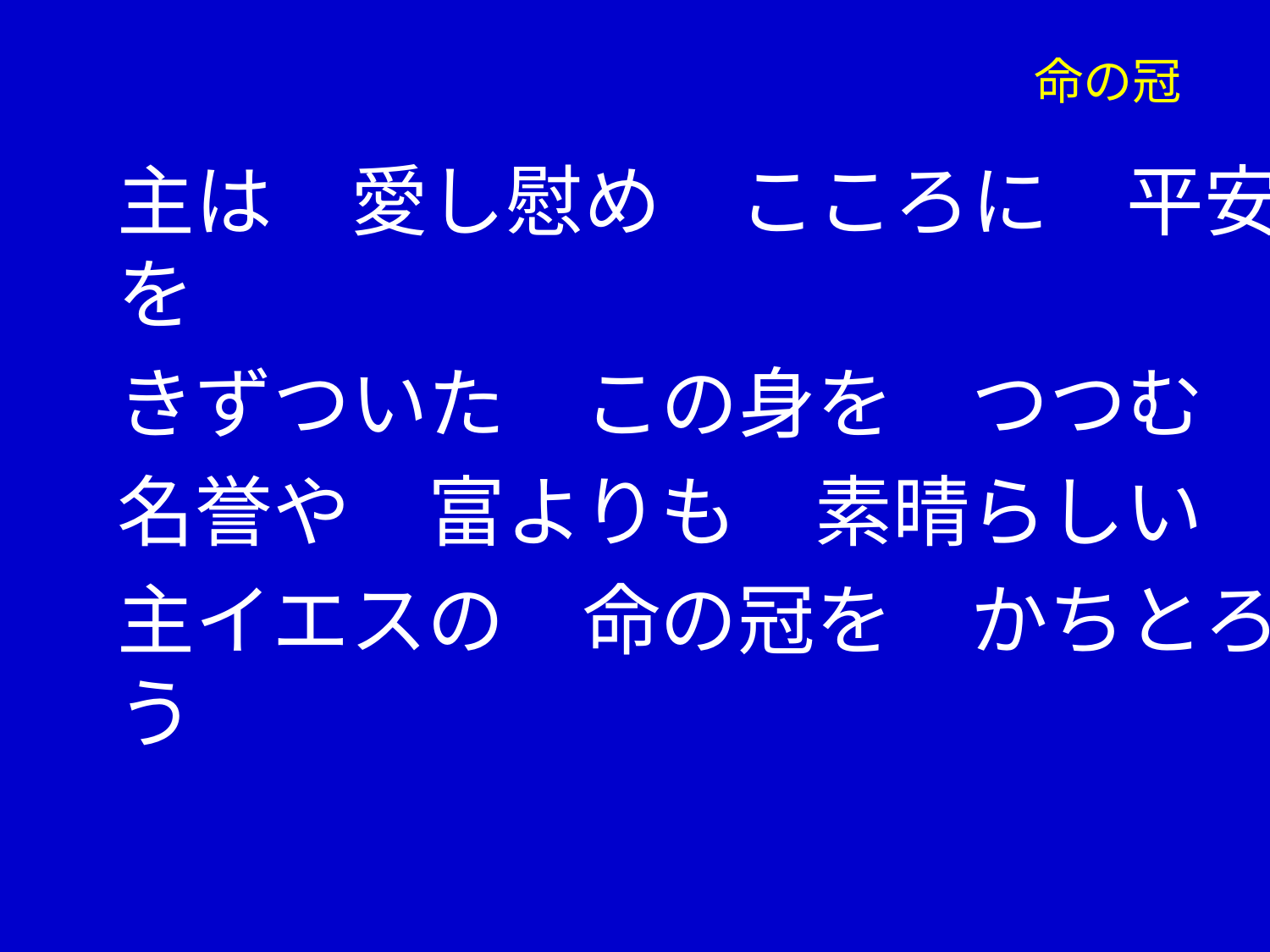

# 命の冠
主は　愛し慰め　こころに　平安を
きずついた　この身を　つつむ
名誉や　富よりも　素晴らしい
主イエスの　命の冠を　かちとろう